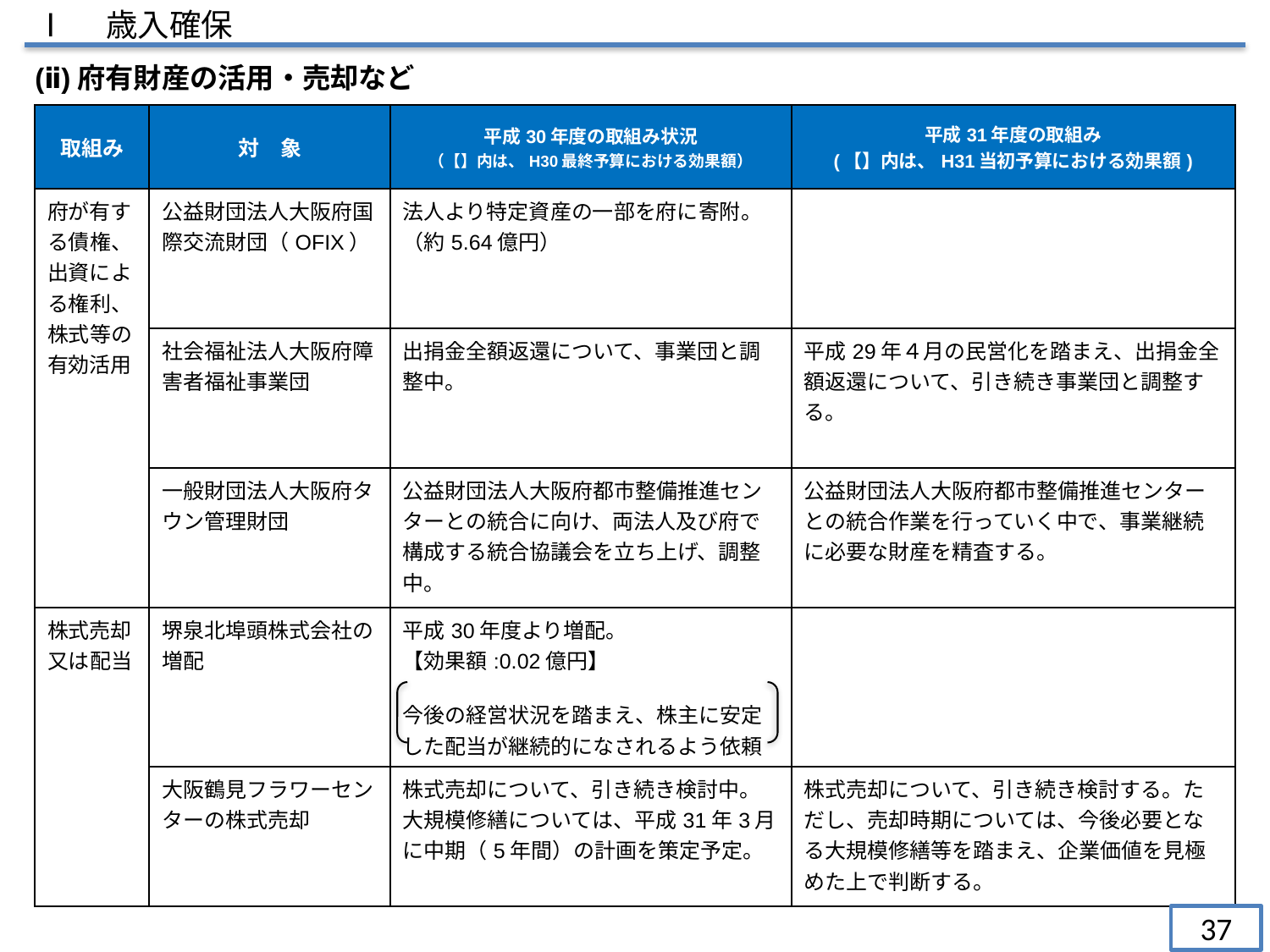

Ⅰ　歳入確保
(ⅱ)府有財産の活用・売却など
| 取組み | 対　象 | 平成30年度の取組み状況 （【】内は、H30最終予算における効果額） | 平成31年度の取組み (【】内は、H31当初予算における効果額) |
| --- | --- | --- | --- |
| 府が有する債権、出資による権利、株式等の有効活用 | 公益財団法人大阪府国際交流財団（OFIX） | 法人より特定資産の一部を府に寄附。 （約5.64億円） |  |
|  | 社会福祉法人大阪府障害者福祉事業団 | 出捐金全額返還について、事業団と調整中。 | 平成29年４月の民営化を踏まえ、出捐金全額返還について、引き続き事業団と調整する。 |
|  | 一般財団法人大阪府タウン管理財団 | 公益財団法人大阪府都市整備推進センターとの統合に向け、両法人及び府で構成する統合協議会を立ち上げ、調整中。 | 公益財団法人大阪府都市整備推進センターとの統合作業を行っていく中で、事業継続に必要な財産を精査する。 |
| 株式売却又は配当 | 堺泉北埠頭株式会社の増配 | 平成30年度より増配。 【効果額:0.02億円】 今後の経営状況を踏まえ、株主に安定した配当が継続的になされるよう依頼 |  |
|  | 大阪鶴見フラワーセンターの株式売却 | 株式売却について、引き続き検討中。大規模修繕については、平成31年3月に中期（5年間）の計画を策定予定。 | 株式売却について、引き続き検討する。ただし、売却時期については、今後必要となる大規模修繕等を踏まえ、企業価値を見極めた上で判断する。 |

37